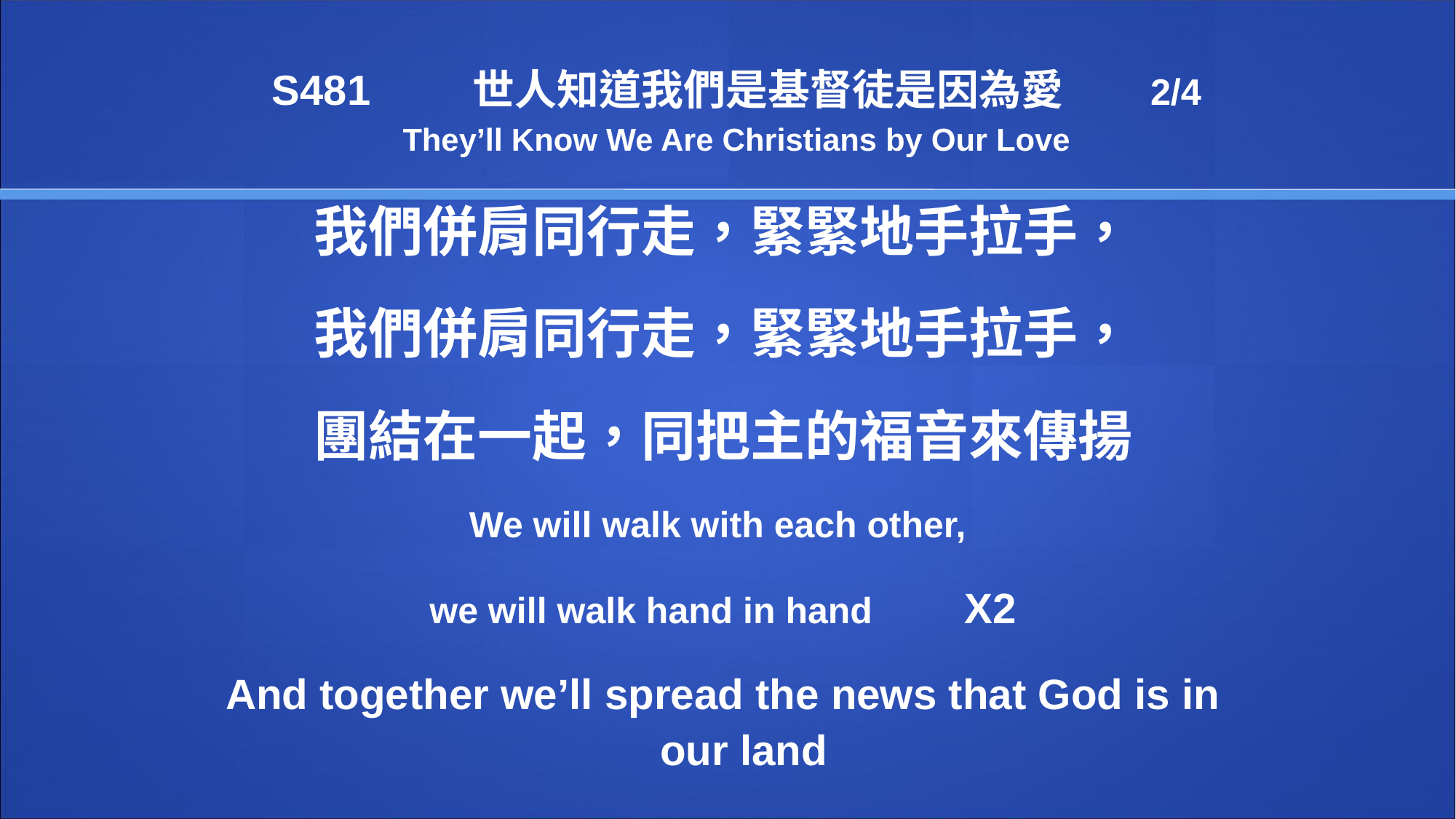

# S481        世人知道我們是基督徒是因為愛     2/4 They’ll Know We Are Christians by Our Love
我們併肩同行走，緊緊地手拉手，
我們併肩同行走，緊緊地手拉手，
團結在一起，同把主的福音來傳揚
We will walk with each other,
we will walk hand in hand         X2
And together we’ll spread the news that God is in our land